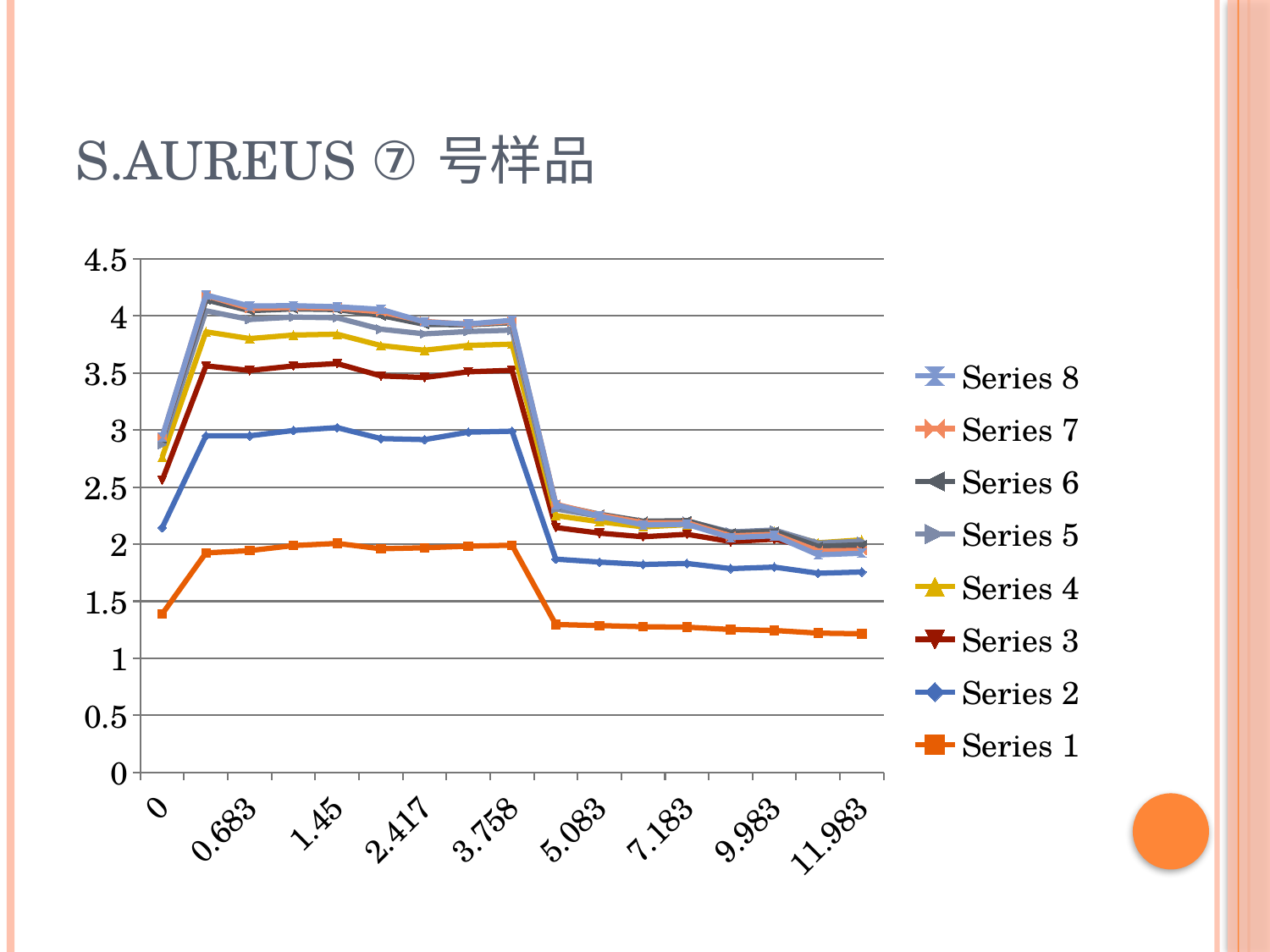

# S.aureus ⑦号样品

### Chart

| Category | Series 1 | Series 2 | Series 3 | Series 4 | Series 5 | Series 6 | Series 7 | Series 8 |
|---|---|---|---|---|---|---|---|---|
| 0 | 1.389 | 0.7560000000000003 | 0.41600000000000015 | 0.203 | 0.11 | 0.047000000000000014 | 0.014999999999999998 | 0.0030000000000000014 |
| 0.38300000000000017 | 1.9239999999999993 | 1.0249999999999992 | 0.6130000000000003 | 0.2980000000000002 | 0.18400000000000008 | 0.096 | 0.038 | 0.004000000000000003 |
| 0.68300000000000005 | 1.9440000000000006 | 1.0049999999999992 | 0.572 | 0.2800000000000001 | 0.167 | 0.077 | 0.02000000000000001 | 0.02100000000000001 |
| 1.0329999999999993 | 1.9880000000000007 | 1.008 | 0.565 | 0.271 | 0.15700000000000008 | 0.072 | 0.012999999999999998 | 0.014999999999999998 |
| 1.45 | 2.007 | 1.014 | 0.561 | 0.257 | 0.14400000000000004 | 0.072 | 0.012 | 0.012 |
| 1.9500000000000006 | 1.9600000000000006 | 0.9650000000000003 | 0.549 | 0.266 | 0.14300000000000004 | 0.12000000000000002 | 0.03200000000000002 | 0.022 |
| 2.4169999999999985 | 1.969 | 0.947 | 0.544 | 0.23900000000000007 | 0.14300000000000004 | 0.08300000000000005 | 0.026 | -0.005000000000000003 |
| 3.05 | 1.983 | 0.998 | 0.529 | 0.231 | 0.12200000000000004 | 0.058 | 0.005000000000000003 | 0.0020000000000000013 |
| 3.758 | 1.991 | 0.999 | 0.533 | 0.229 | 0.12300000000000004 | 0.065 | 0.010999999999999998 | 0.010000000000000005 |
| 4.383 | 1.296 | 0.573 | 0.277 | 0.10500000000000002 | 0.058 | 0.034 | 0.007000000000000003 | -0.004000000000000003 |
| 5.0830000000000002 | 1.2869999999999993 | 0.556 | 0.254 | 0.1 | 0.048 | 0.018 | -0.006000000000000003 | -0.012999999999999998 |
| 5.9829999999999997 | 1.2769999999999992 | 0.545 | 0.24300000000000008 | 0.08700000000000002 | 0.04000000000000002 | 0.009000000000000003 | -0.012999999999999998 | -0.01900000000000001 |
| 7.1829999999999972 | 1.2729999999999992 | 0.558 | 0.256 | 0.08400000000000005 | 0.031000000000000014 | 0.004000000000000003 | -0.018 | -0.012999999999999998 |
| 8.4550000000000054 | 1.2529999999999992 | 0.533 | 0.23700000000000004 | 0.06900000000000003 | 0.014999999999999998 | -0.009000000000000003 | -0.025 | -0.01600000000000001 |
| 9.9830000000000005 | 1.244 | 0.555 | 0.24500000000000008 | 0.06800000000000002 | 0.012 | -0.010000000000000005 | -0.028 | -0.012 |
| 10.983000000000002 | 1.2209999999999994 | 0.524 | 0.21500000000000008 | 0.052 | -0.0030000000000000014 | -0.028 | -0.04000000000000002 | -0.034 |
| 11.983000000000002 | 1.2149999999999994 | 0.541 | 0.23 | 0.052 | -0.012 | -0.031000000000000014 | -0.04900000000000003 | -0.025 |